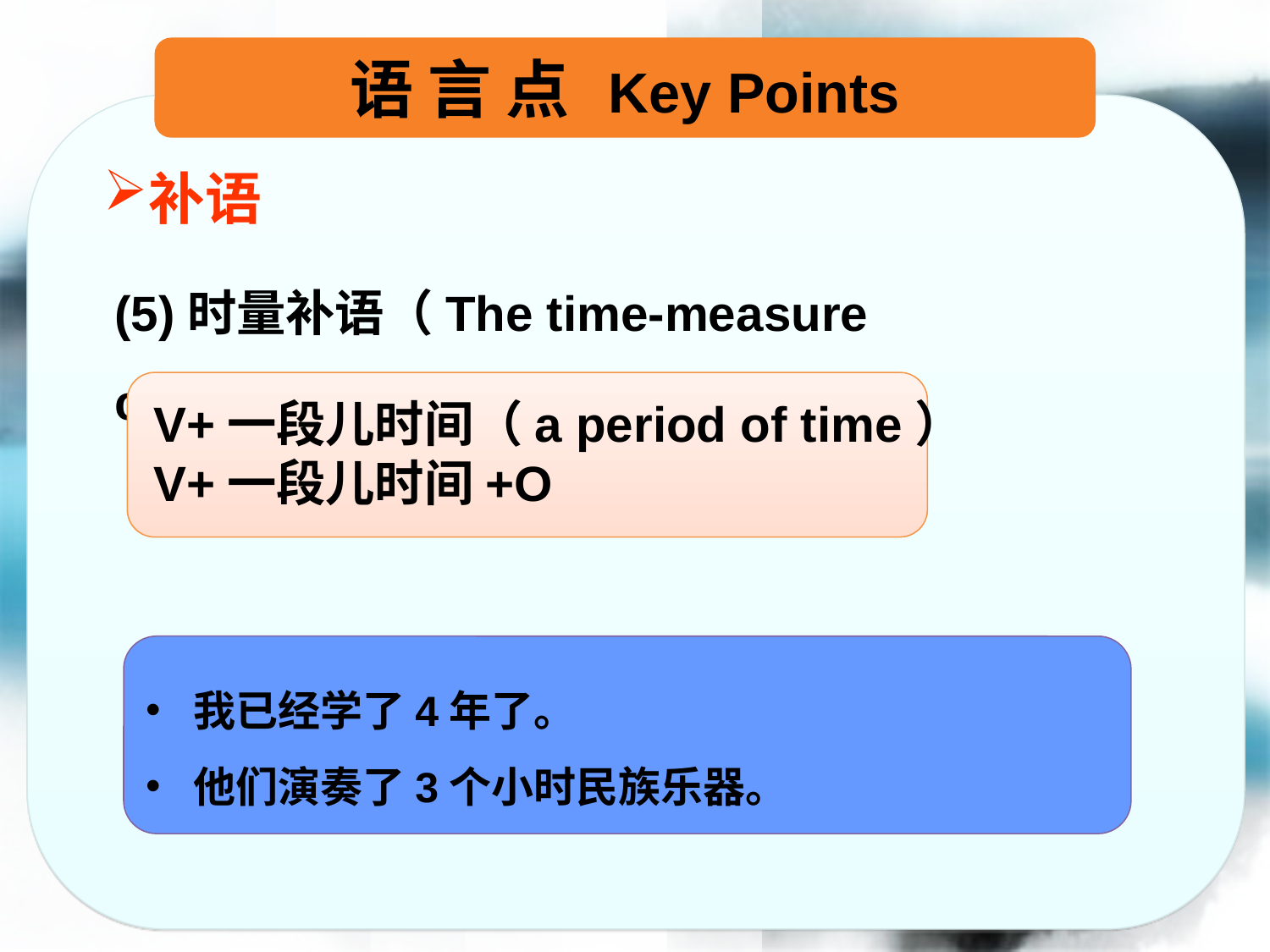

语 言 点  Key Points

补语
(5)时量补语（The time-measure complement）

V+一段儿时间（a period of time）
V+一段儿时间+O
我已经学了4年了。
他们演奏了3个小时民族乐器。